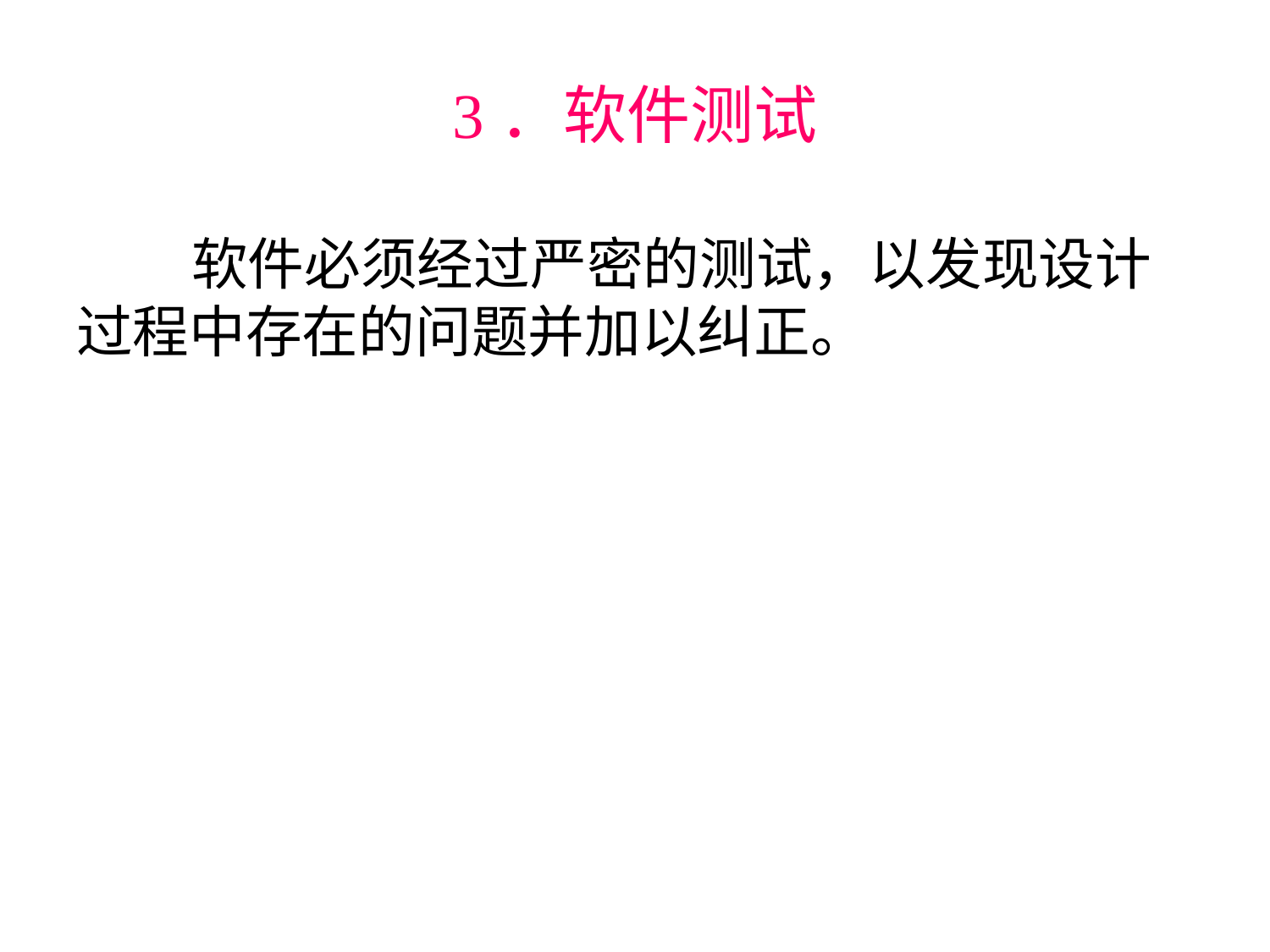

# 3．软件测试
        软件必须经过严密的测试，以发现设计过程中存在的问题并加以纠正。